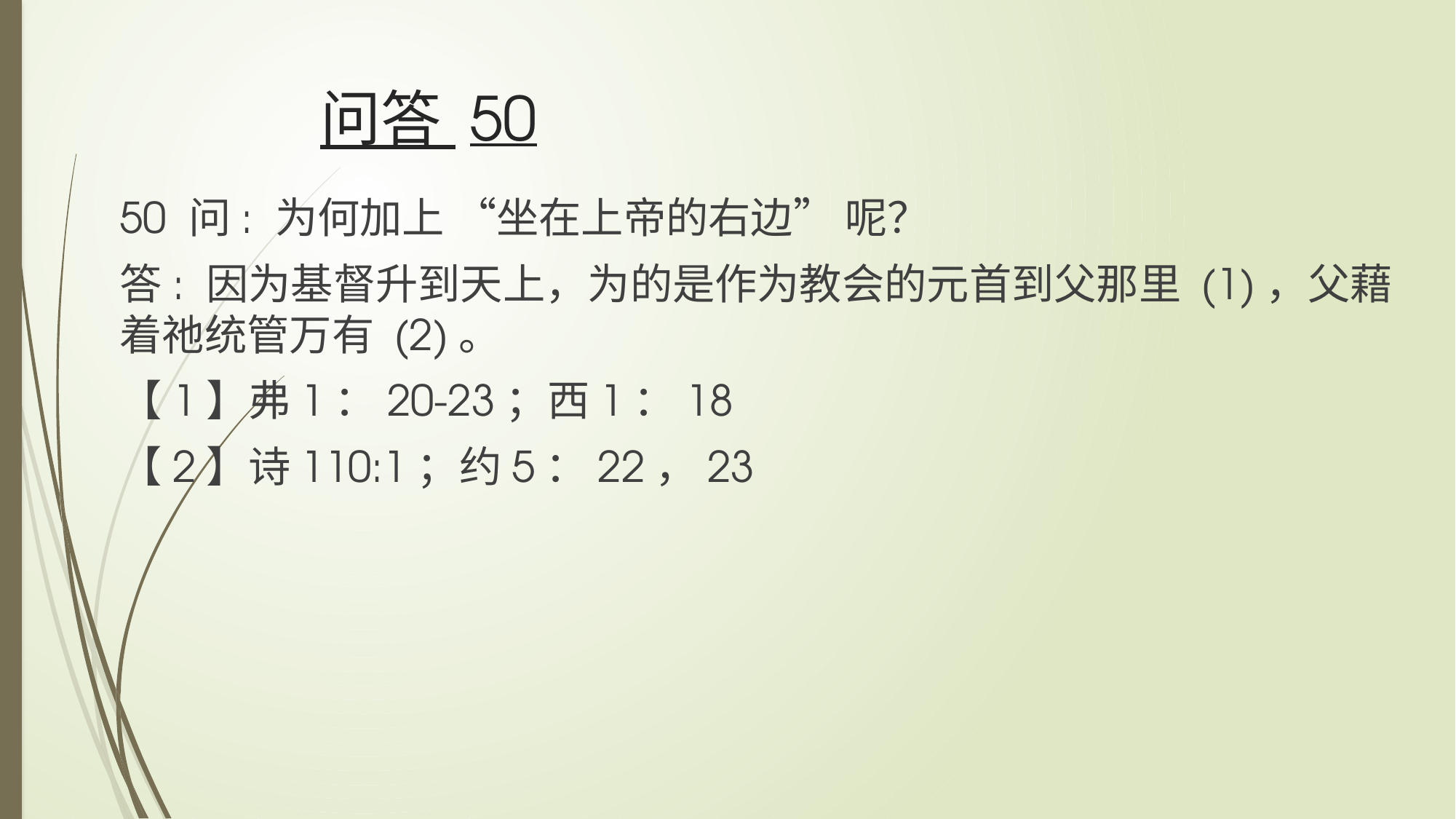

# 问答 50
50 问: 为何加上 “坐在上帝的右边” 呢？
答: 因为基督升到天上，为的是作为教会的元首到父那里 (1)，父藉着祂统管万有 (2)。
【1】弗1：20-23；西1：18
【2】诗110:1；约5：22，23